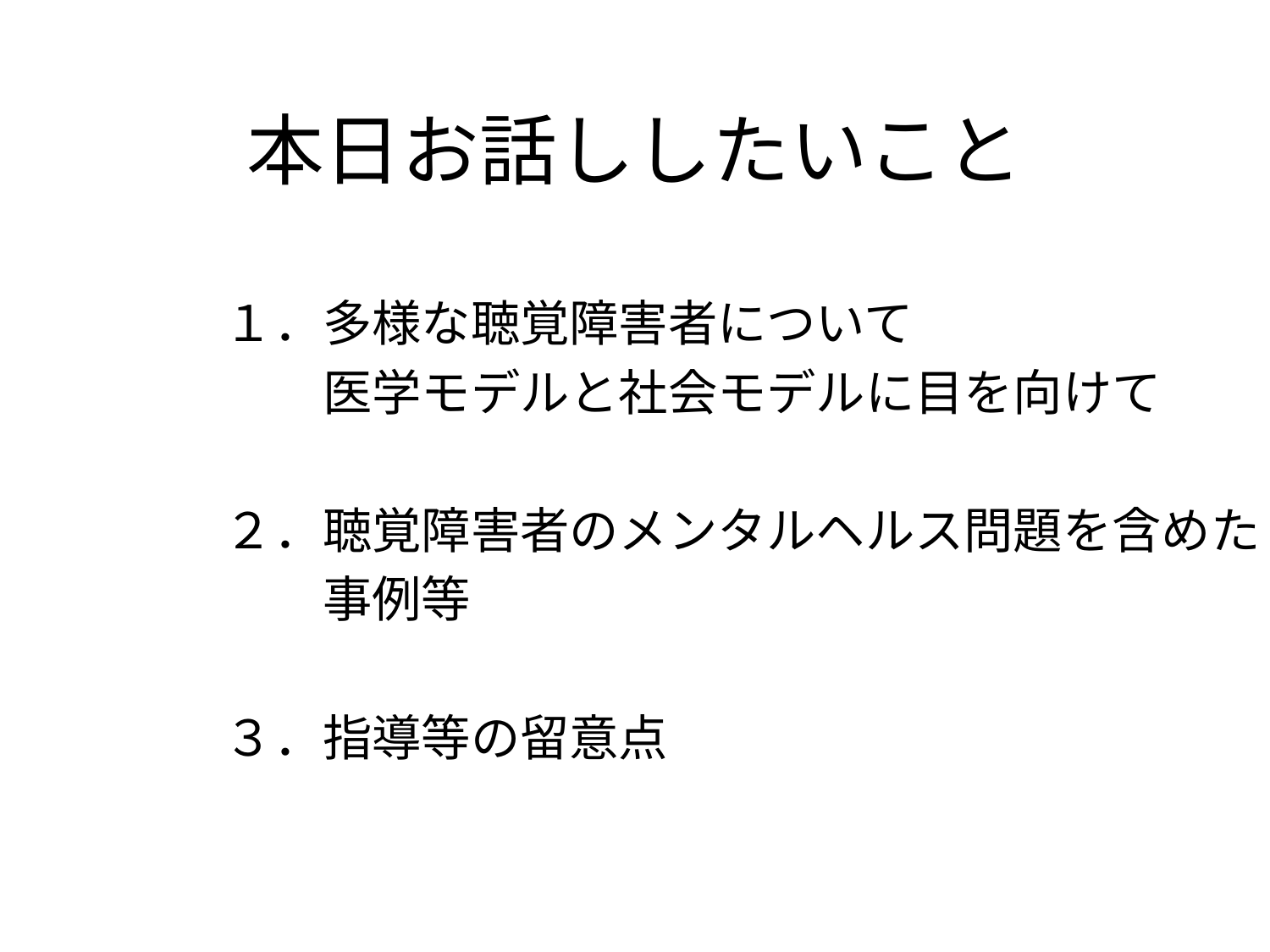

# 本日お話ししたいこと
１．多様な聴覚障害者について
　　医学モデルと社会モデルに目を向けて

２．聴覚障害者のメンタルヘルス問題を含めた
　　事例等

３．指導等の留意点